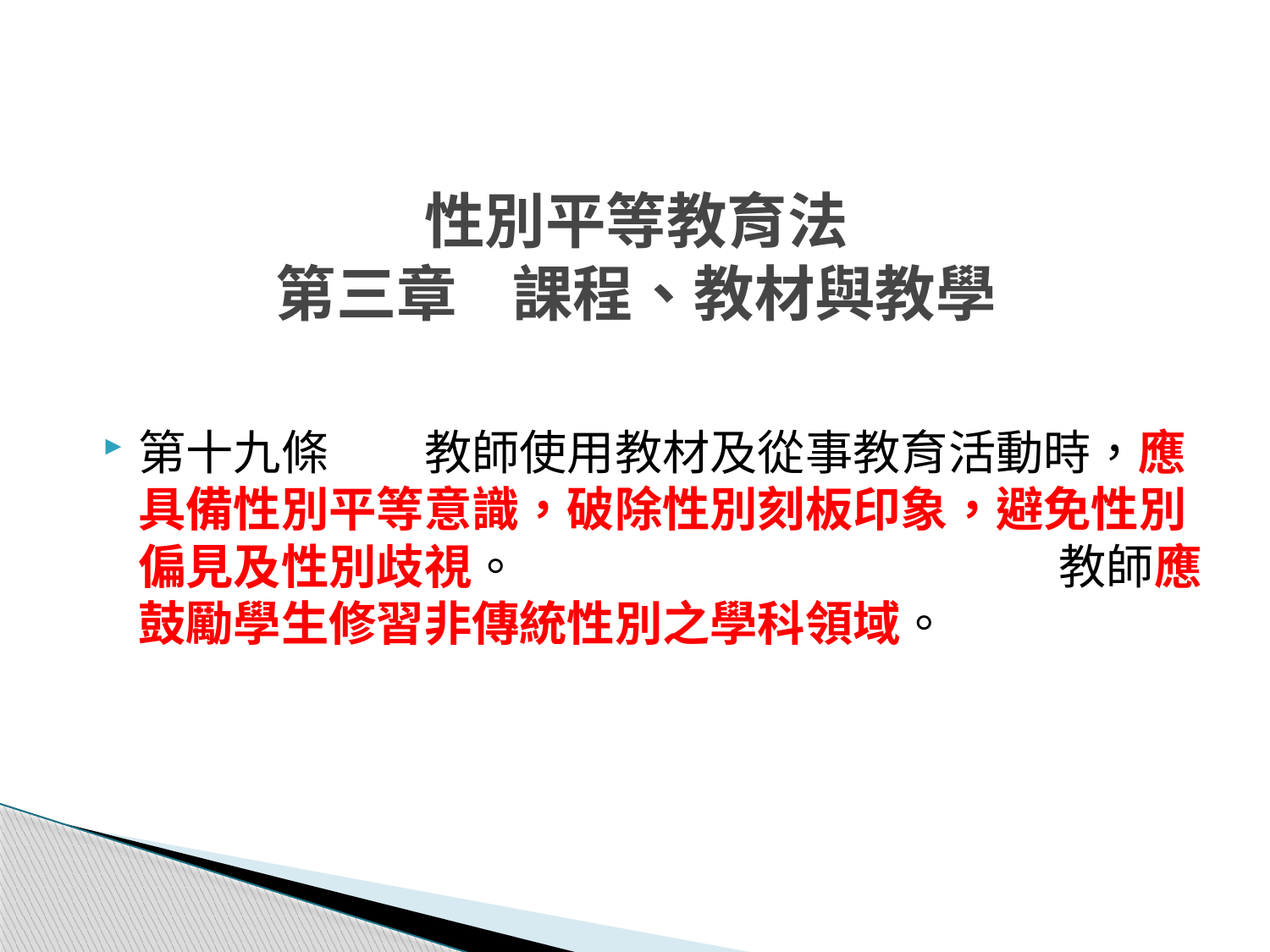

# 性別平等教育法 第三章    課程、教材與教學
第十九條　　教師使用教材及從事教育活動時，應具備性別平等意識，破除性別刻板印象，避免性別偏見及性別歧視。                                                   教師應鼓勵學生修習非傳統性別之學科領域。